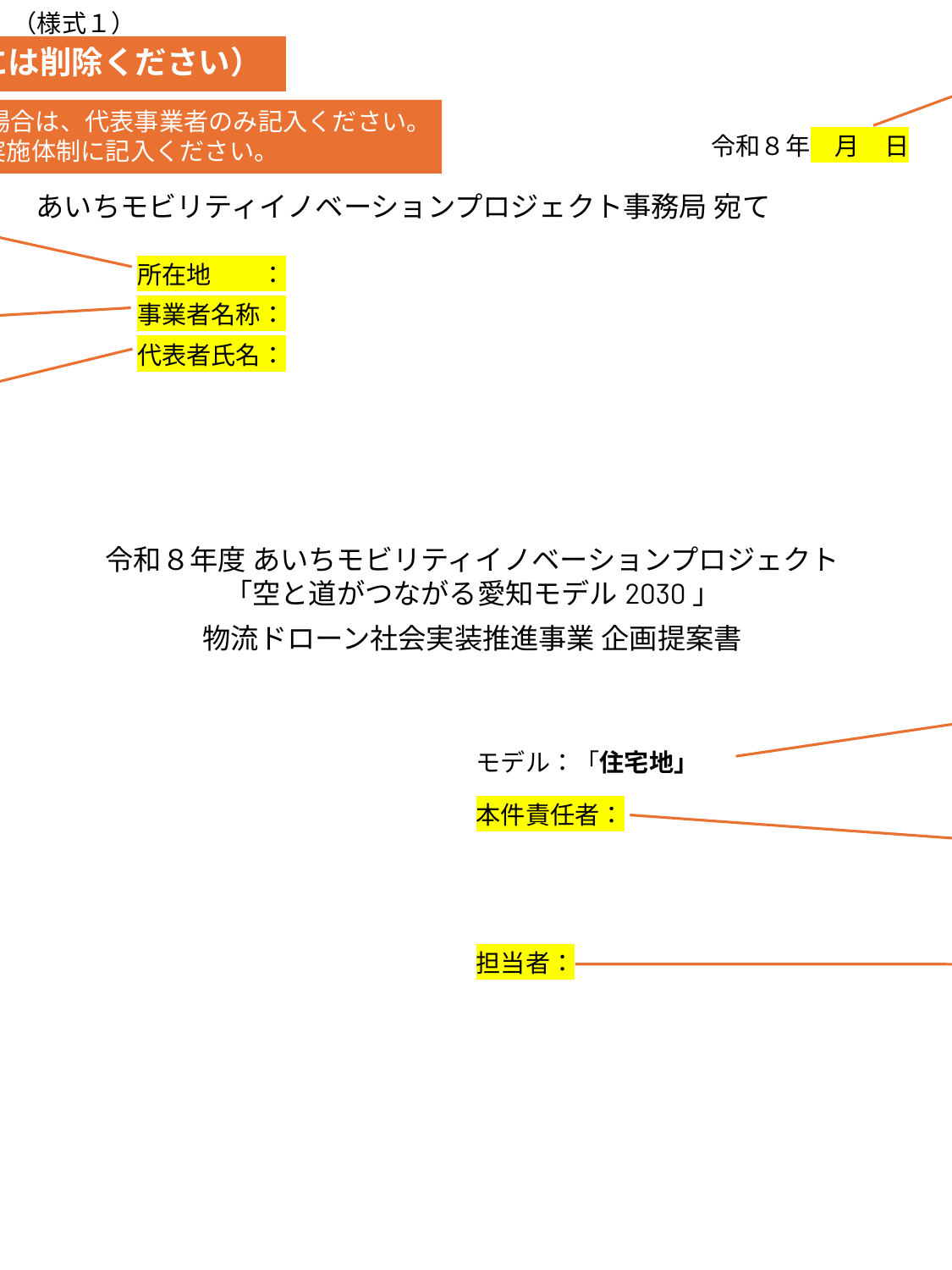

（様式１）
記載ガイド（提出時には削除ください）
提出日を記入ください。
コンソーシアムで応募する場合は、代表事業者のみ記入ください。
協力企業については、p.3実施体制に記入ください。
本社住所を都道府県から記載ください。
株式会社等を含む
正式名称を記載ください。
代表者の役職名と氏名を記載ください。
応募を考えている
モデルと相違ないか確認ください。
責任者の事業者名、所属部署名、氏名を
記載ください。
担当者の事業者名、所属部署名、氏名、連絡先電話番号・
メールアドレスを
記載ください。
令和８年　月　日
あいちモビリティイノベーションプロジェクト事務局 宛て
所在地　　：
事業者名称：
代表者氏名：
令和８年度 あいちモビリティイノベーションプロジェクト
「空と道がつながる愛知モデル2030」
物流ドローン社会実装推進事業 企画提案書
モデル：「住宅地」
本件責任者：

担当者：